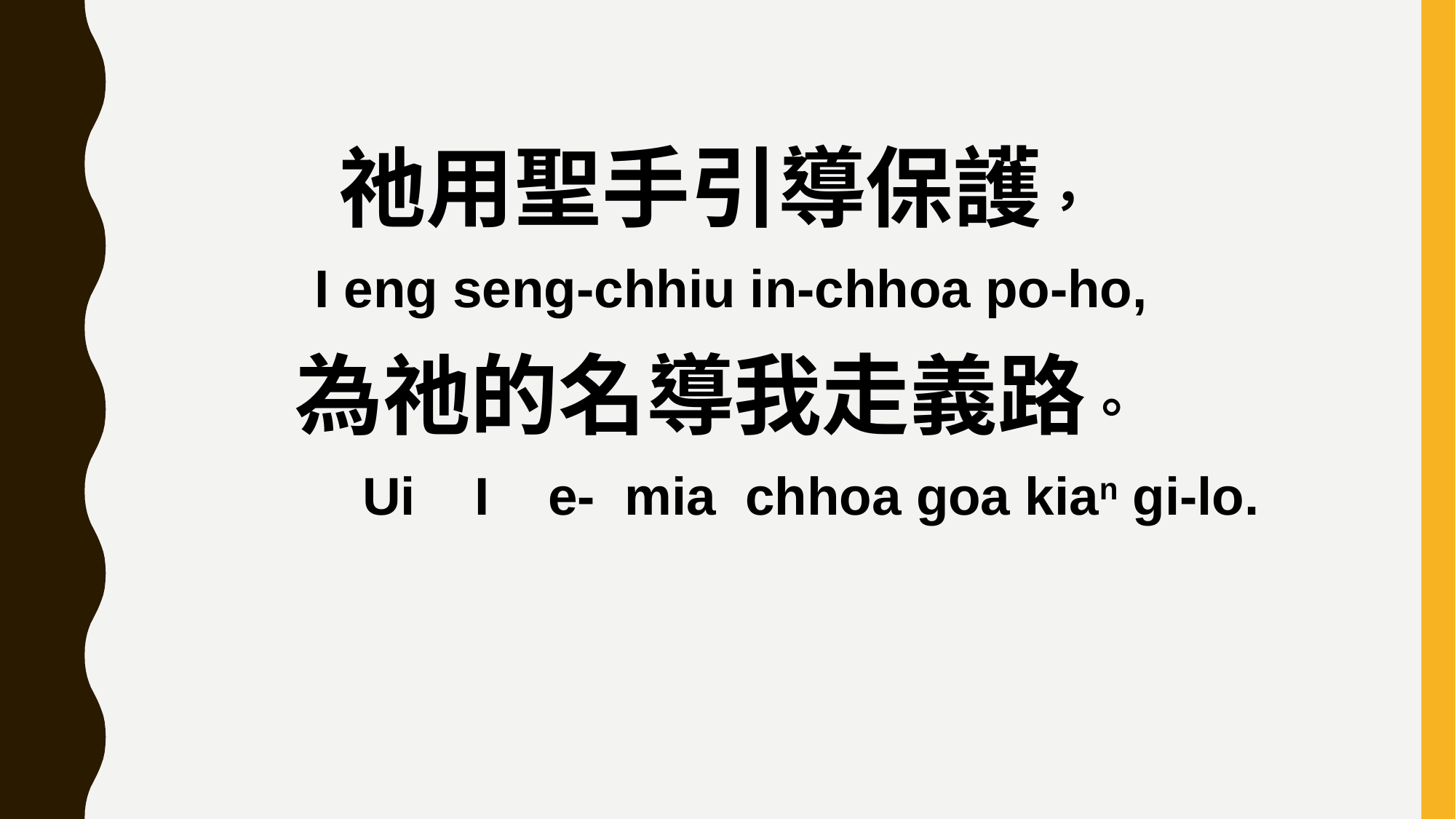

祂用聖手引導保護，
  I eng seng-chhiu in-chhoa po-ho,
為祂的名導我走義路。
             Ui    I    e-  mia  chhoa goa kian gi-lo.